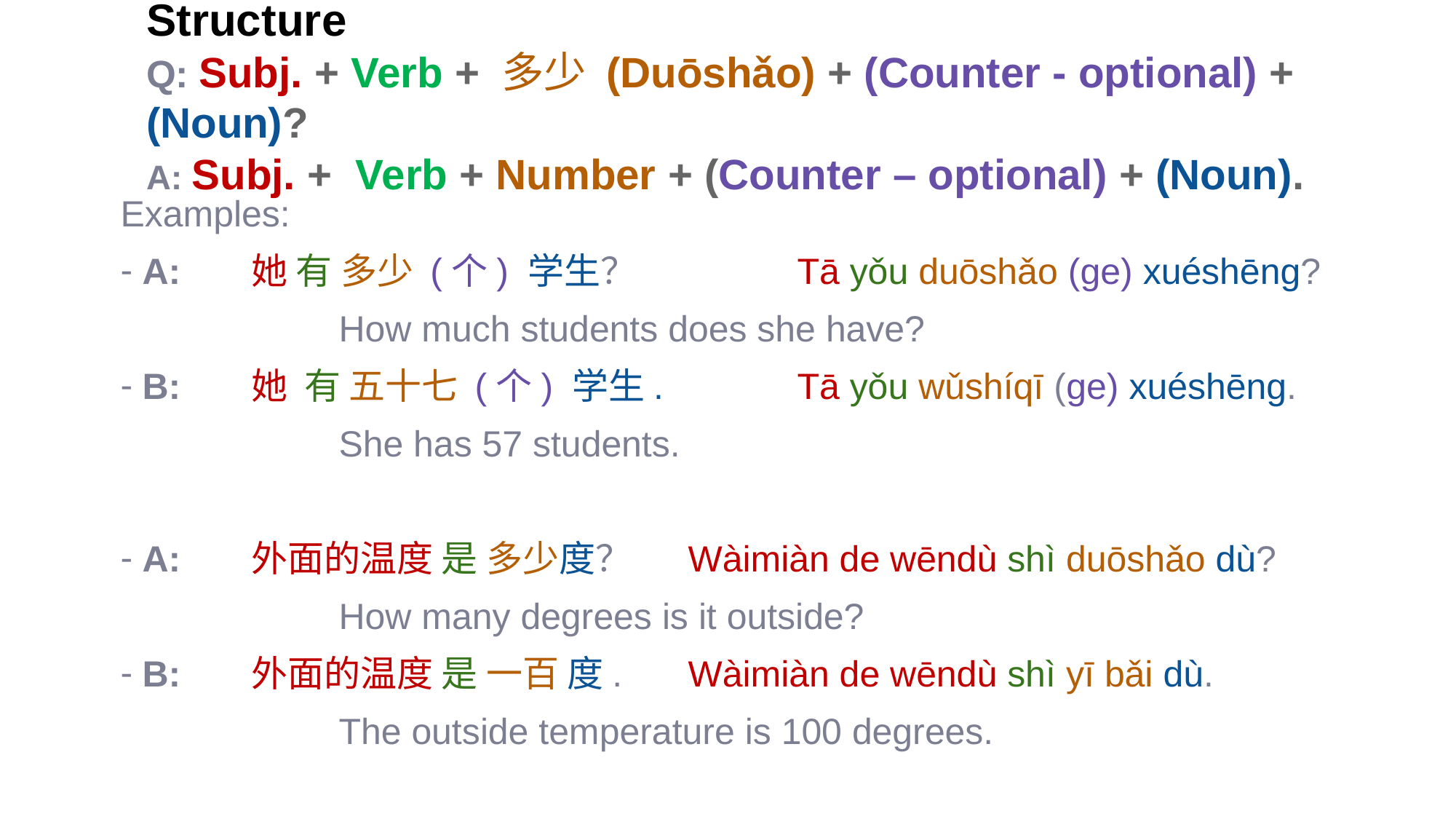

# Structure Q: Subj. + Verb + 多少 (Duōshǎo) + (Counter - optional) + (Noun)?
A: Subj. +  Verb + Number + (Counter – optional) + (Noun).
Examples:
A: 	她 有 多少 (个) 学生？		Tā yǒu duōshǎo (ge) xuéshēng?
		How much students does she have?
B: 	她  有 五十七 (个) 学生.		Tā yǒu wǔshíqī (ge) xuéshēng.
		She has 57 students.

A: 	外面的温度 是 多少度？	Wàimiàn de wēndù shì duōshǎo dù?
		How many degrees is it outside?
B: 	外面的温度 是 一百 度.	Wàimiàn de wēndù shì yī bǎi dù.
		The outside temperature is 100 degrees.